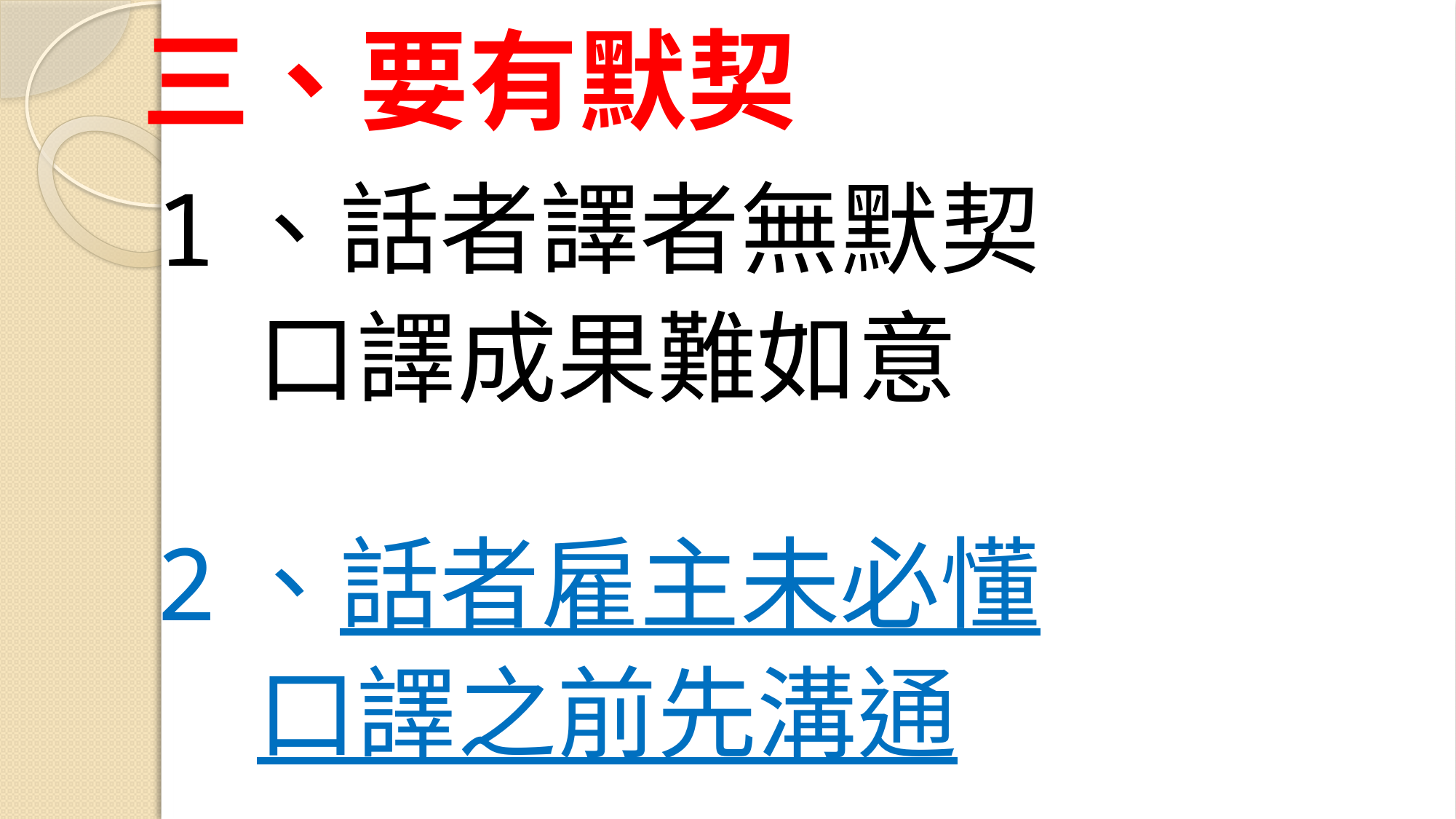

# 三、要有默契
1、話者譯者無默契
   口譯成果難如意

2、話者雇主未必懂
   口譯之前先溝通